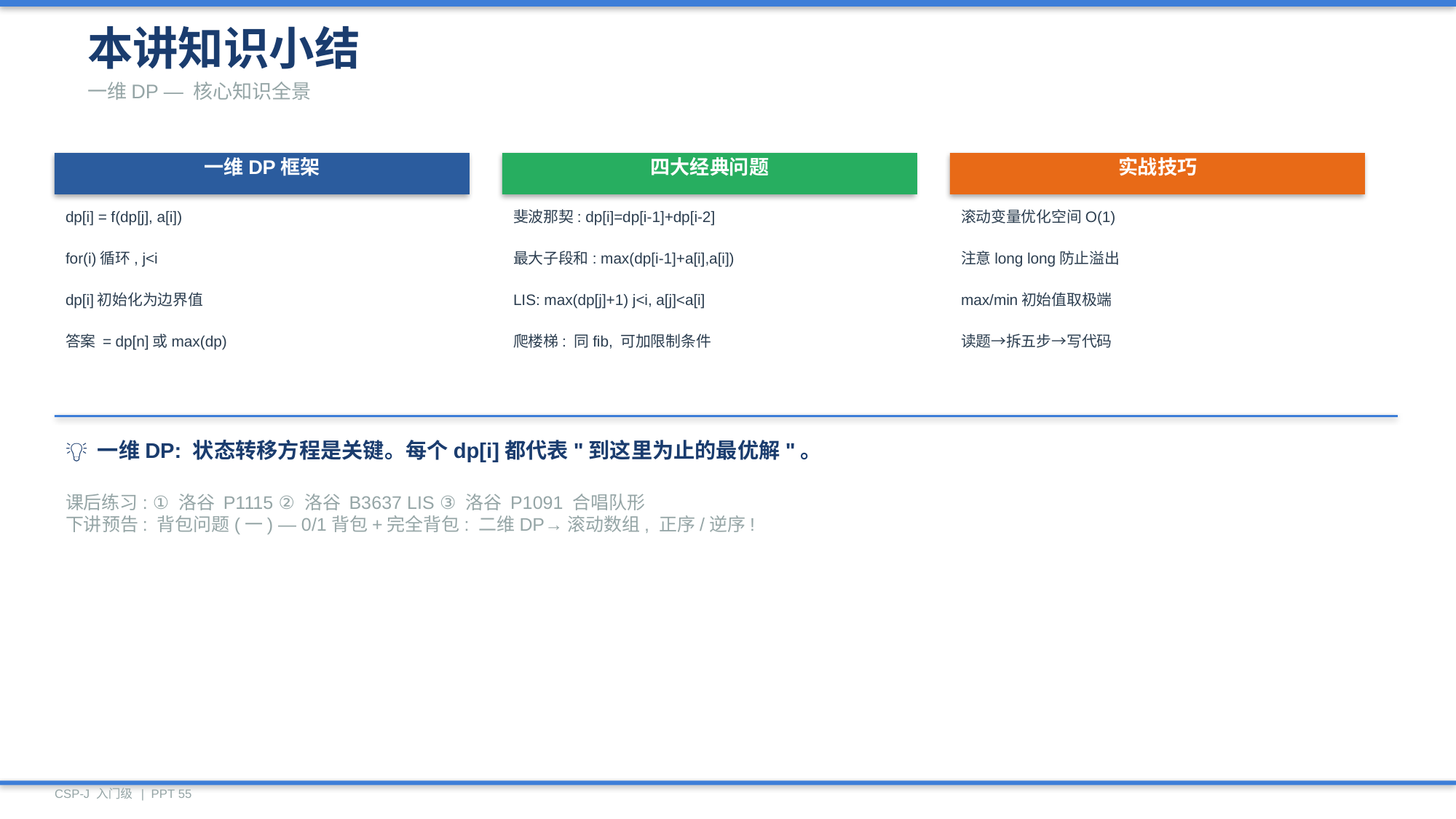

本讲知识小结
一维DP — 核心知识全景

一维DP框架
四大经典问题
实战技巧
dp[i] = f(dp[j], a[i])
斐波那契: dp[i]=dp[i-1]+dp[i-2]
滚动变量优化空间O(1)
for(i)循环, j<i
最大子段和: max(dp[i-1]+a[i],a[i])
注意long long防止溢出
dp[i]初始化为边界值
LIS: max(dp[j]+1) j<i, a[j]<a[i]
max/min初始值取极端
答案 = dp[n]或max(dp)
爬楼梯: 同fib, 可加限制条件
读题→拆五步→写代码

💡 一维DP: 状态转移方程是关键。每个dp[i]都代表"到这里为止的最优解"。
课后练习: ① 洛谷 P1115 ② 洛谷 B3637 LIS ③ 洛谷 P1091 合唱队形
下讲预告: 背包问题(一) — 0/1背包+完全背包: 二维DP→滚动数组, 正序/逆序!

CSP-J 入门级  |  PPT 55